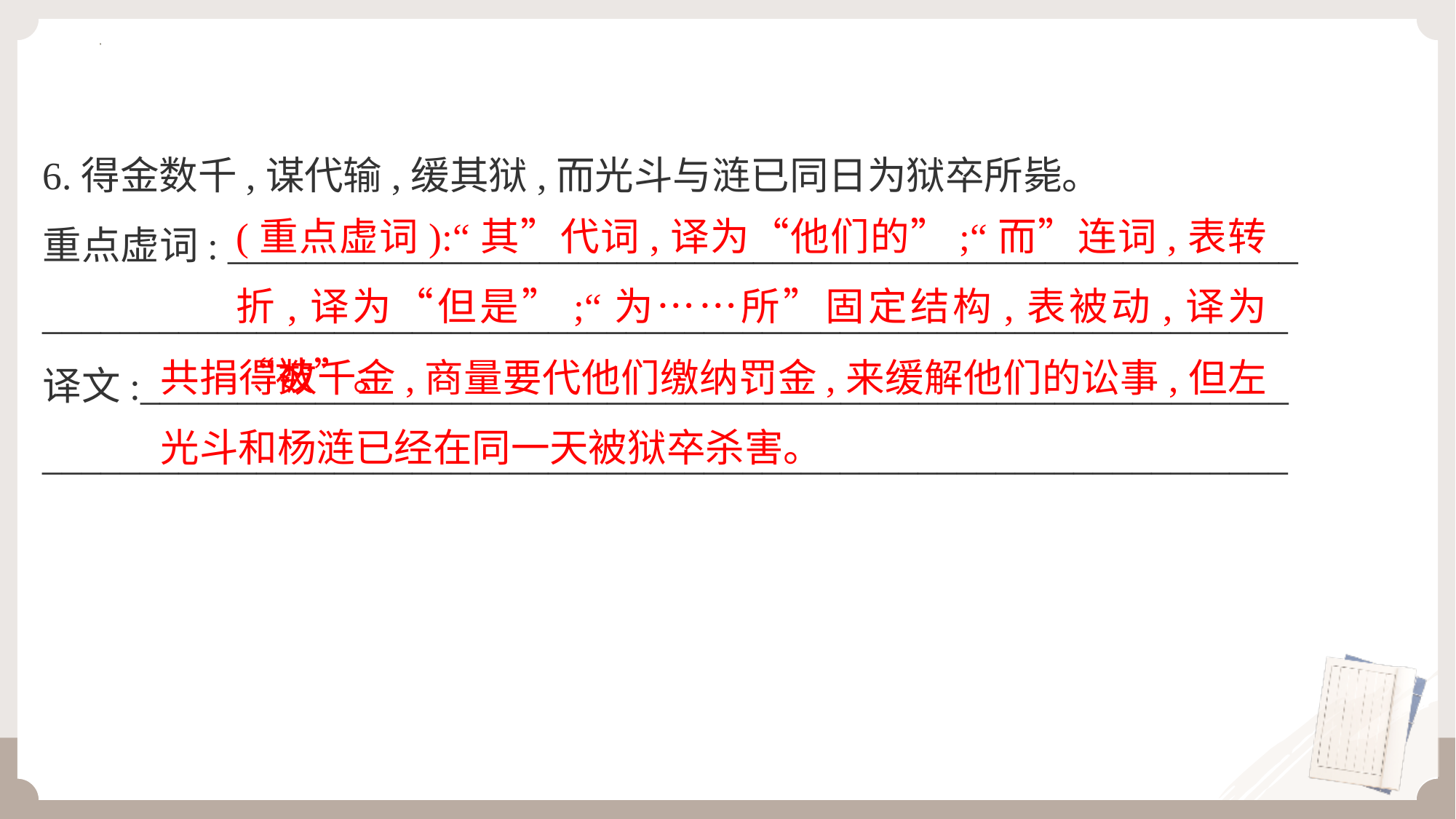

6.得金数千,谋代输,缓其狱,而光斗与涟已同日为狱卒所毙。
重点虚词: _______________________________________________________
________________________________________________________________
译文:___________________________________________________________
________________________________________________________________
(重点虚词):“其”代词,译为“他们的”;“而”连词,表转折,译为“但是”;“为……所”固定结构,表被动,译为“被”。
共捐得数千金,商量要代他们缴纳罚金,来缓解他们的讼事,但左光斗和杨涟已经在同一天被狱卒杀害。